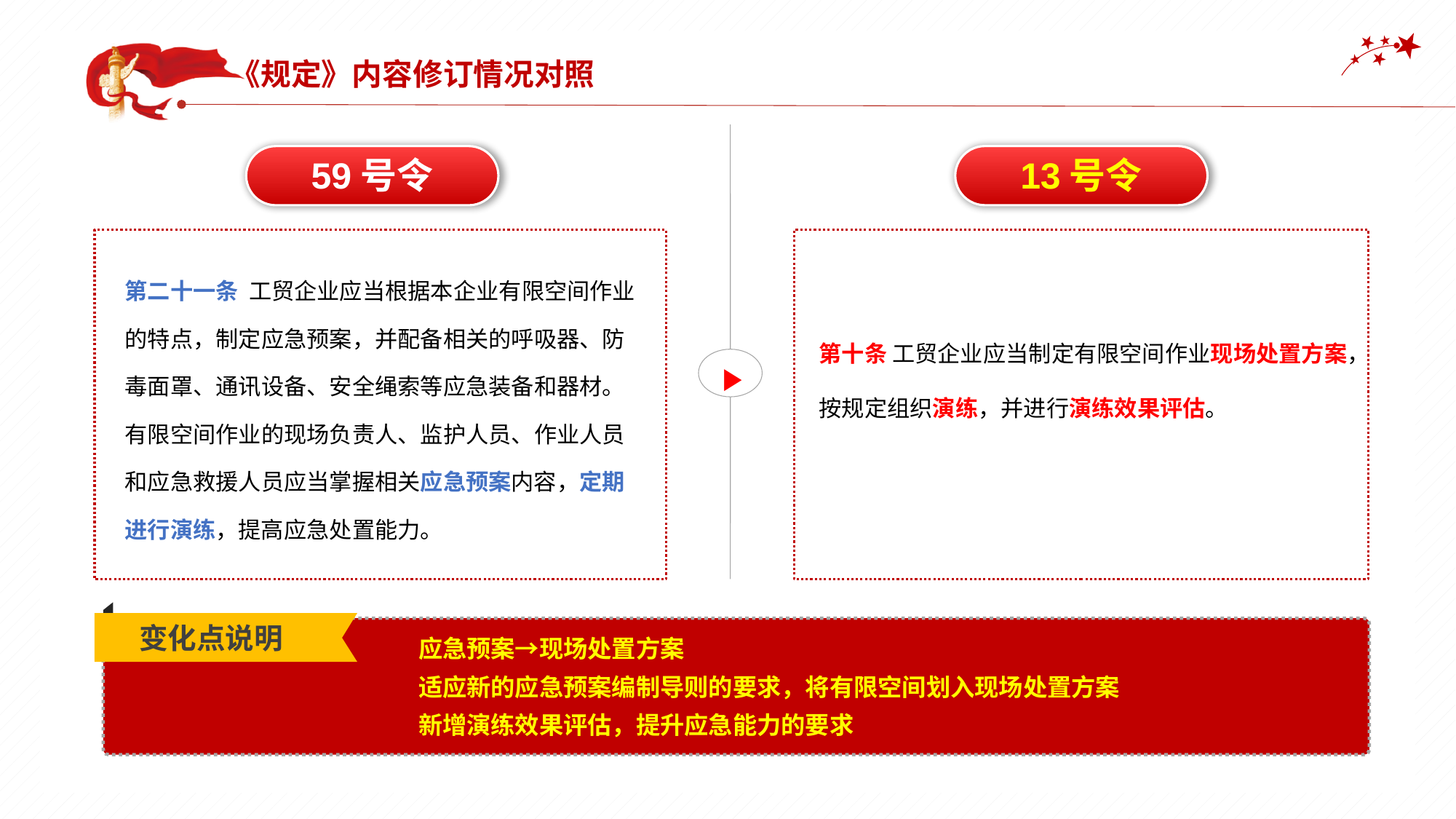

《规定》内容修订情况对照

▶

13号令

59号令

第二十一条  工贸企业应当根据本企业有限空间作业的特点，制定应急预案，并配备相关的呼吸器、防毒面罩、通讯设备、安全绳索等应急装备和器材。有限空间作业的现场负责人、监护人员、作业人员和应急救援人员应当掌握相关应急预案内容，定期进行演练，提高应急处置能力。
第十条 工贸企业应当制定有限空间作业现场处置方案，按规定组织演练，并进行演练效果评估。

变化点说明

应急预案→现场处置方案
适应新的应急预案编制导则的要求，将有限空间划入现场处置方案
新增演练效果评估，提升应急能力的要求